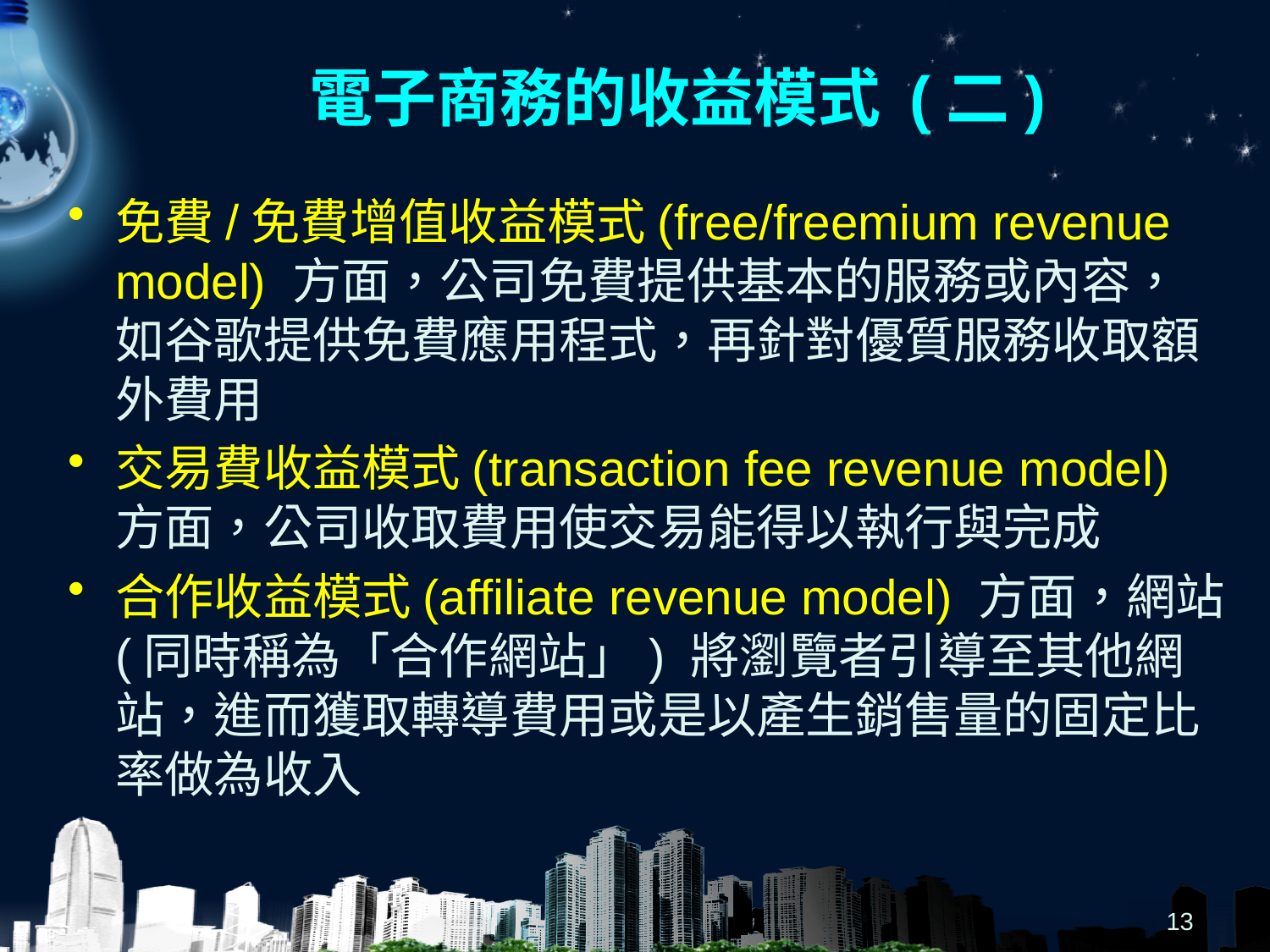

# 電子商務的收益模式 (二)
免費/免費增值收益模式(free/freemium revenue model) 方面，公司免費提供基本的服務或內容，如谷歌提供免費應用程式，再針對優質服務收取額外費用
交易費收益模式(transaction fee revenue model) 方面，公司收取費用使交易能得以執行與完成
合作收益模式(affiliate revenue model) 方面，網站(同時稱為「合作網站」) 將瀏覽者引導至其他網站，進而獲取轉導費用或是以產生銷售量的固定比率做為收入
13